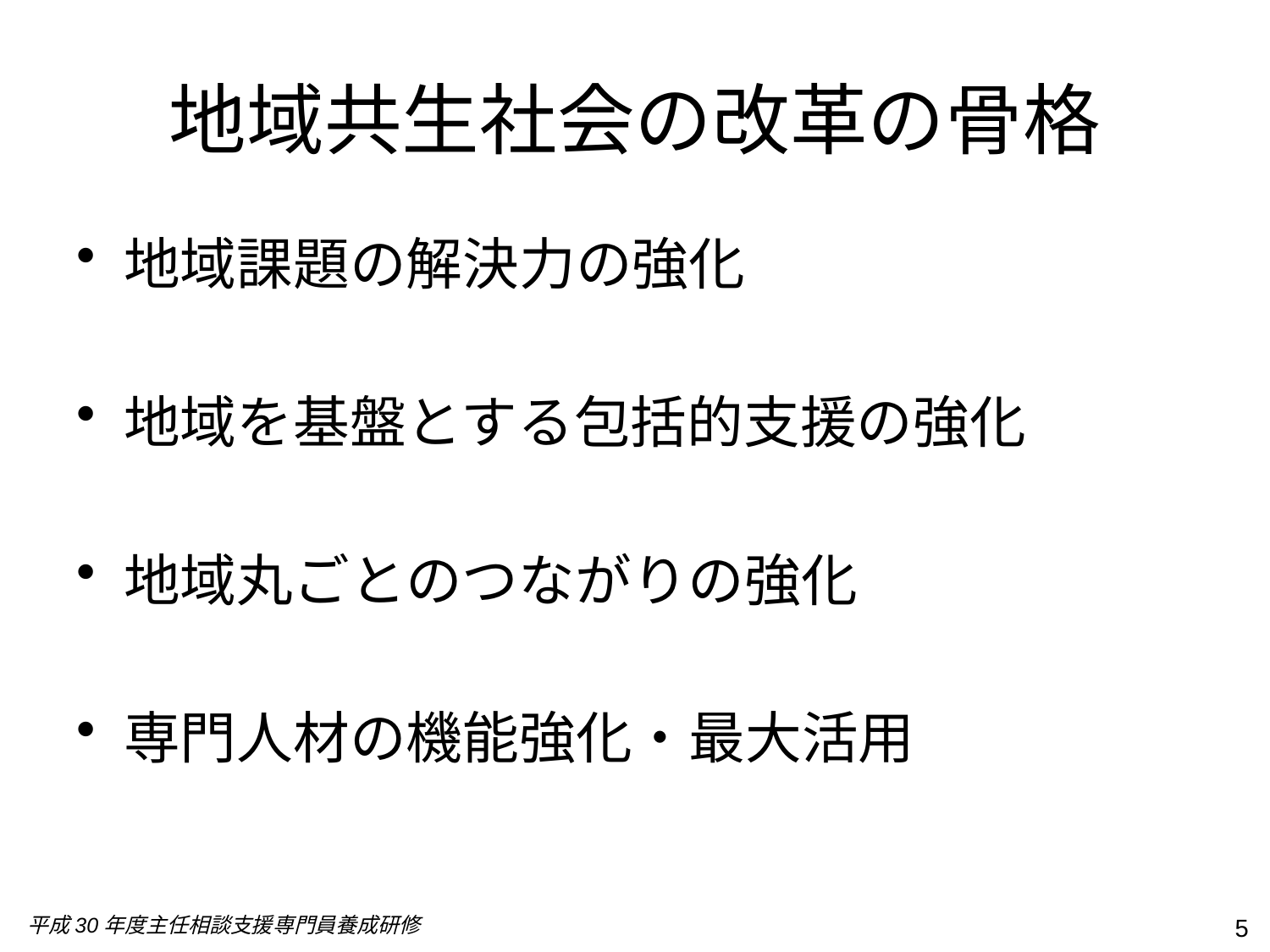

# 地域共生社会の改革の骨格
地域課題の解決力の強化

地域を基盤とする包括的支援の強化

地域丸ごとのつながりの強化

専門人材の機能強化・最大活用
平成30年度主任相談支援専門員養成研修
5